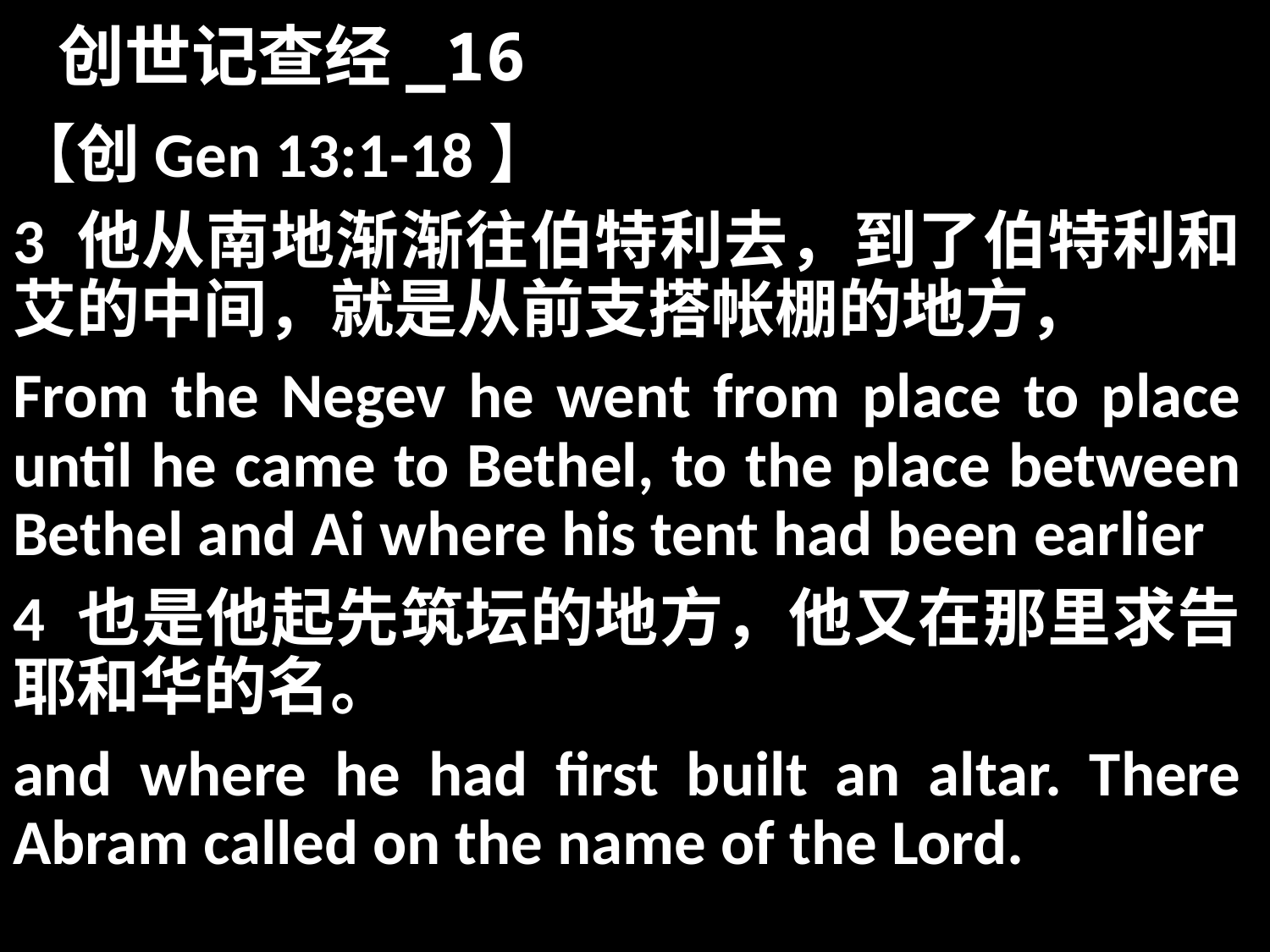

# 创世记查经_16
【创Gen 13:1-18】
3 他从南地渐渐往伯特利去，到了伯特利和艾的中间，就是从前支搭帐棚的地方，
From the Negev he went from place to place until he came to Bethel, to the place between Bethel and Ai where his tent had been earlier
4 也是他起先筑坛的地方，他又在那里求告耶和华的名。
and where he had first built an altar. There Abram called on the name of the Lord.